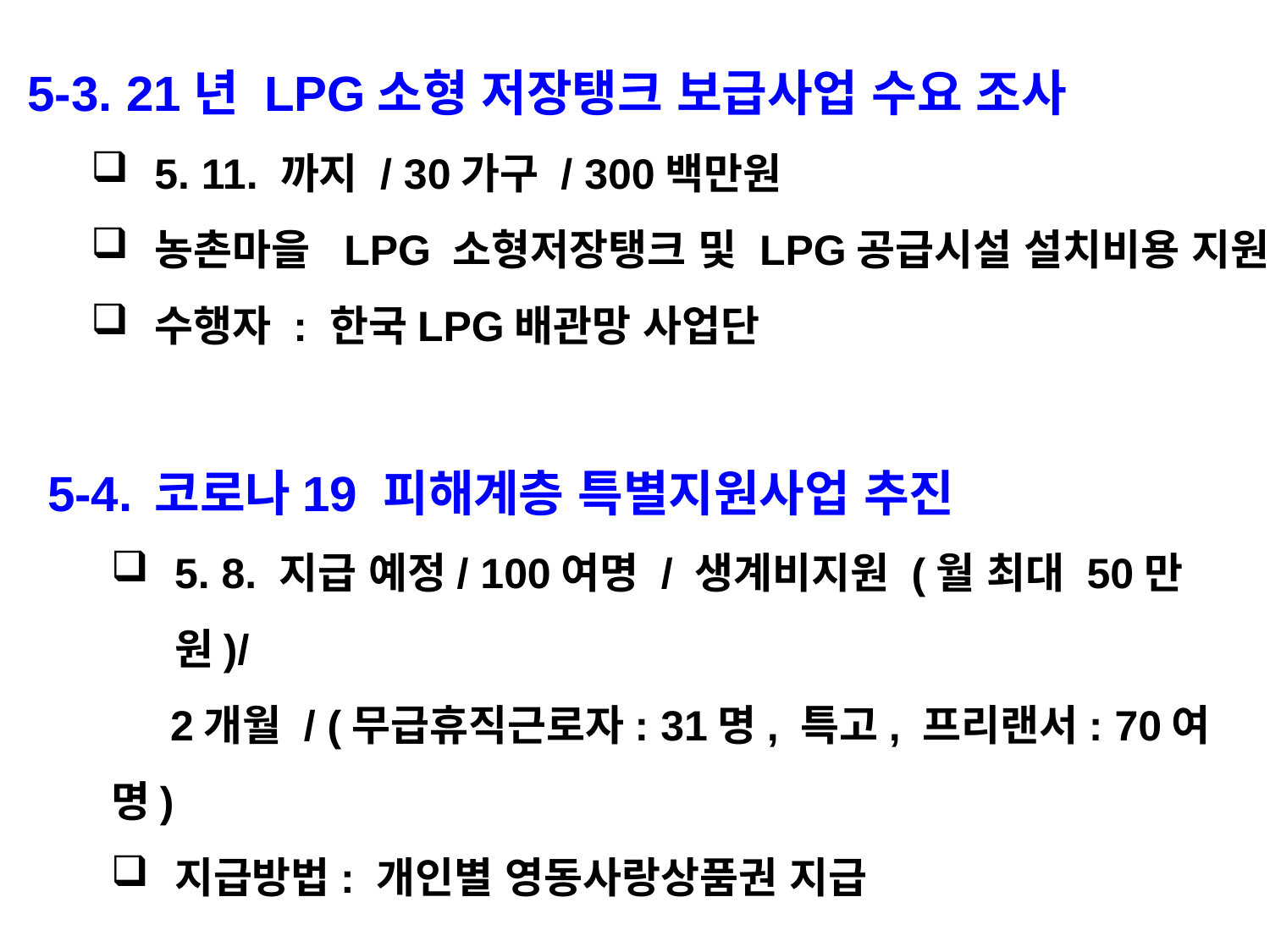

5-3. 21년 LPG소형 저장탱크 보급사업 수요 조사
5. 11. 까지 / 30가구 / 300백만원
농촌마을  LPG 소형저장탱크 및 LPG공급시설 설치비용 지원
수행자 : 한국LPG배관망 사업단
5-4. 코로나19 피해계층 특별지원사업 추진
5. 8. 지급 예정/ 100여명 / 생계비지원 (월 최대 50만원)/
     2개월 / (무급휴직근로자: 31명, 특고, 프리랜서: 70여명)
지급방법: 개인별 영동사랑상품권 지급